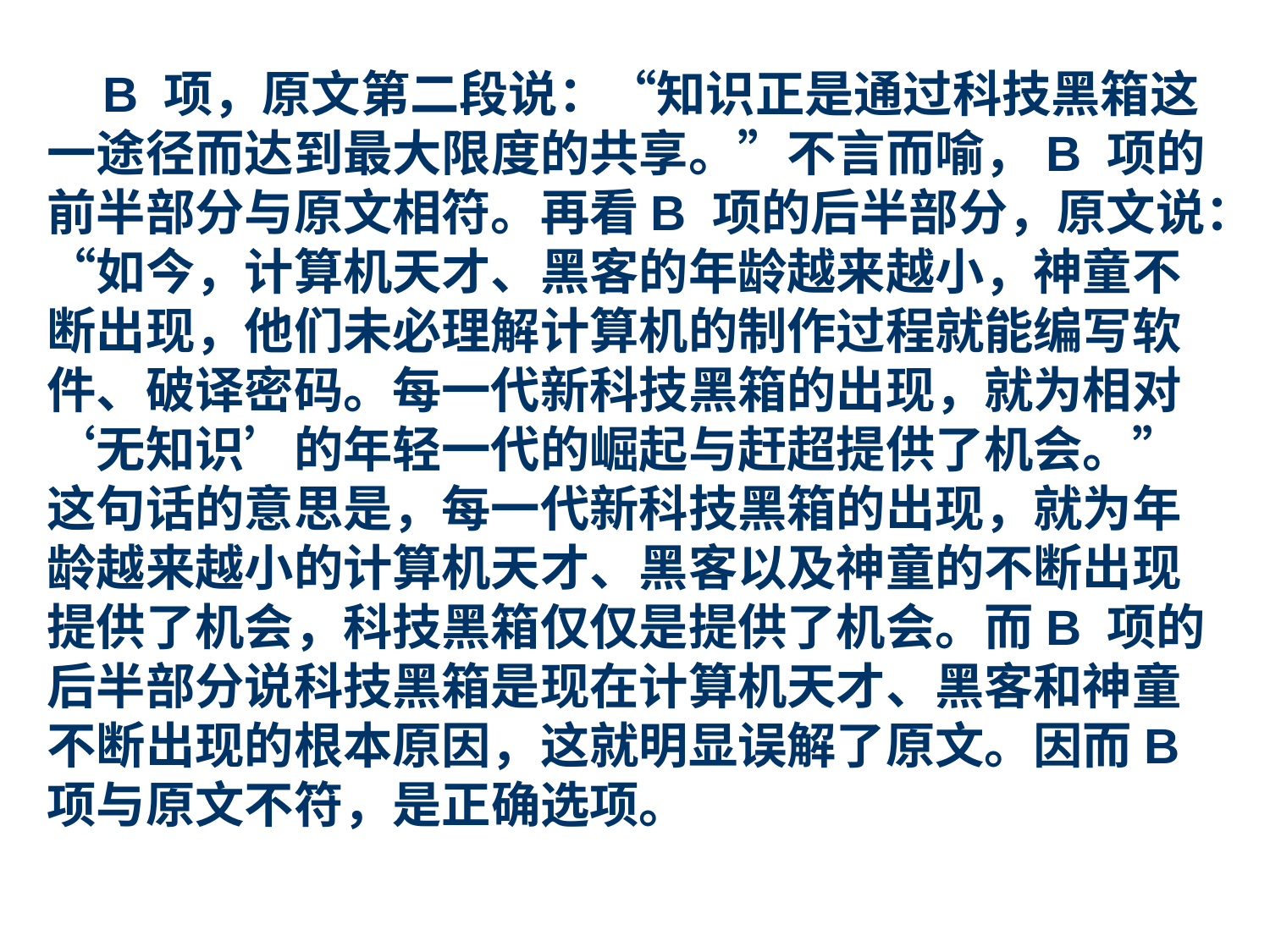

B 项，原文第二段说：“知识正是通过科技黑箱这一途径而达到最大限度的共享。”不言而喻，B 项的前半部分与原文相符。再看B 项的后半部分，原文说：“如今，计算机天才、黑客的年龄越来越小，神童不断出现，他们未必理解计算机的制作过程就能编写软件、破译密码。每一代新科技黑箱的出现，就为相对‘无知识’的年轻一代的崛起与赶超提供了机会。”这句话的意思是，每一代新科技黑箱的出现，就为年龄越来越小的计算机天才、黑客以及神童的不断出现提供了机会，科技黑箱仅仅是提供了机会。而B 项的后半部分说科技黑箱是现在计算机天才、黑客和神童不断出现的根本原因，这就明显误解了原文。因而B 项与原文不符，是正确选项。